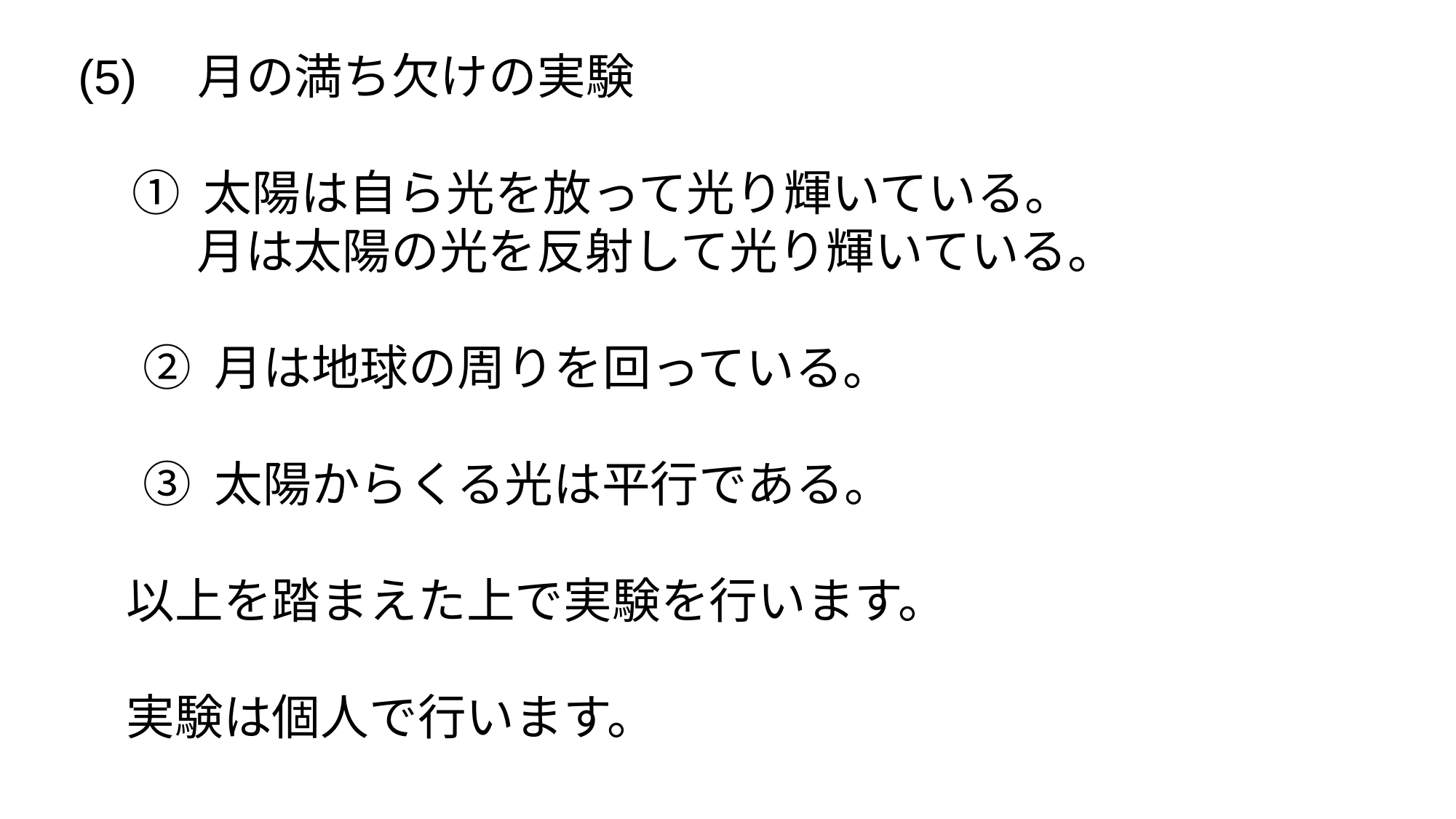

(5)　月の満ち欠けの実験

     ① 太陽は自ら光を放って光り輝いている。
　　  月は太陽の光を反射して光り輝いている。

      ② 月は地球の周りを回っている。

      ③ 太陽からくる光は平行である。

　以上を踏まえた上で実験を行います。

　実験は個人で行います。